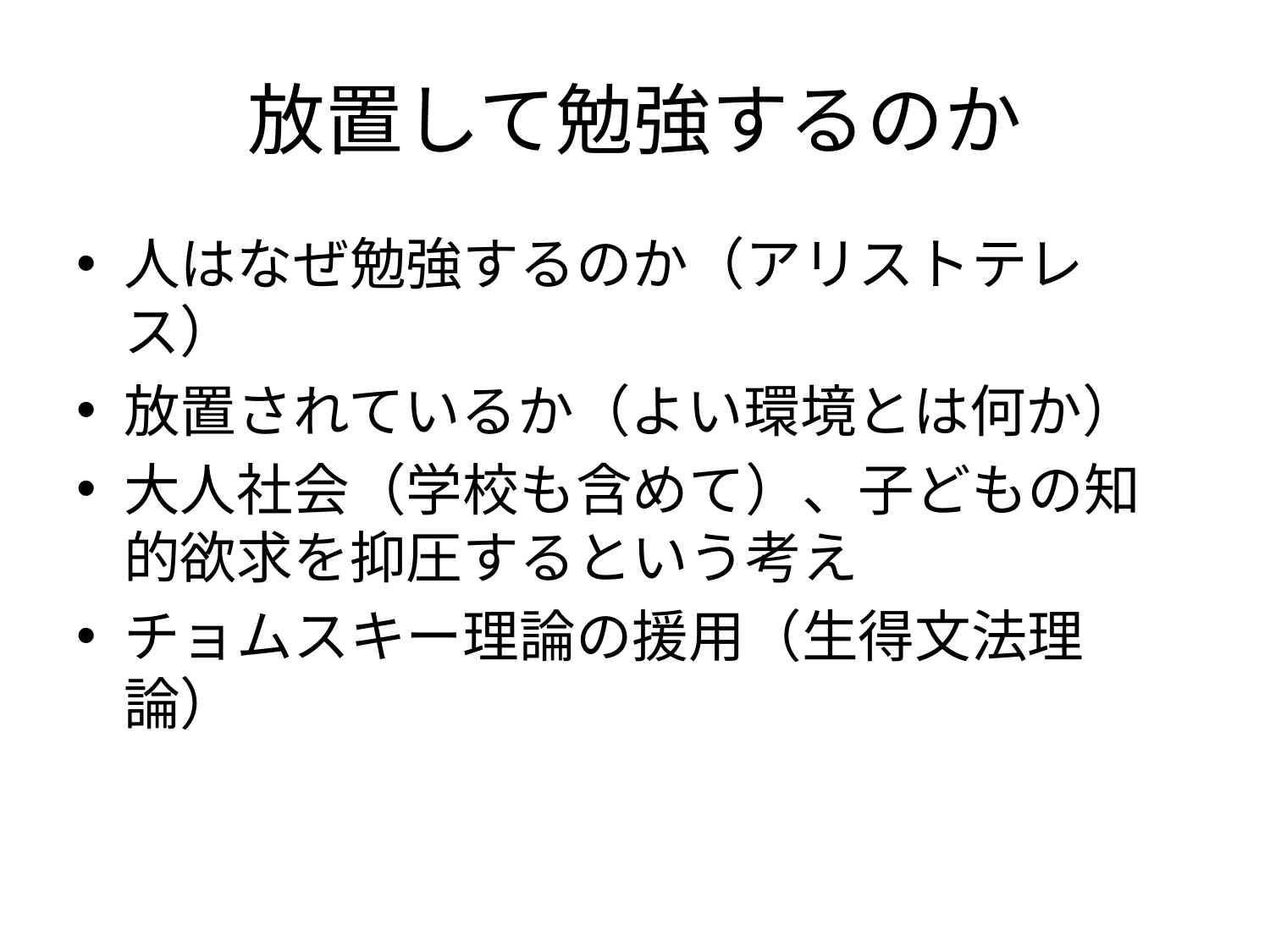

# 放置して勉強するのか
人はなぜ勉強するのか（アリストテレス）
放置されているか（よい環境とは何か）
大人社会（学校も含めて）、子どもの知的欲求を抑圧するという考え
チョムスキー理論の援用（生得文法理論）